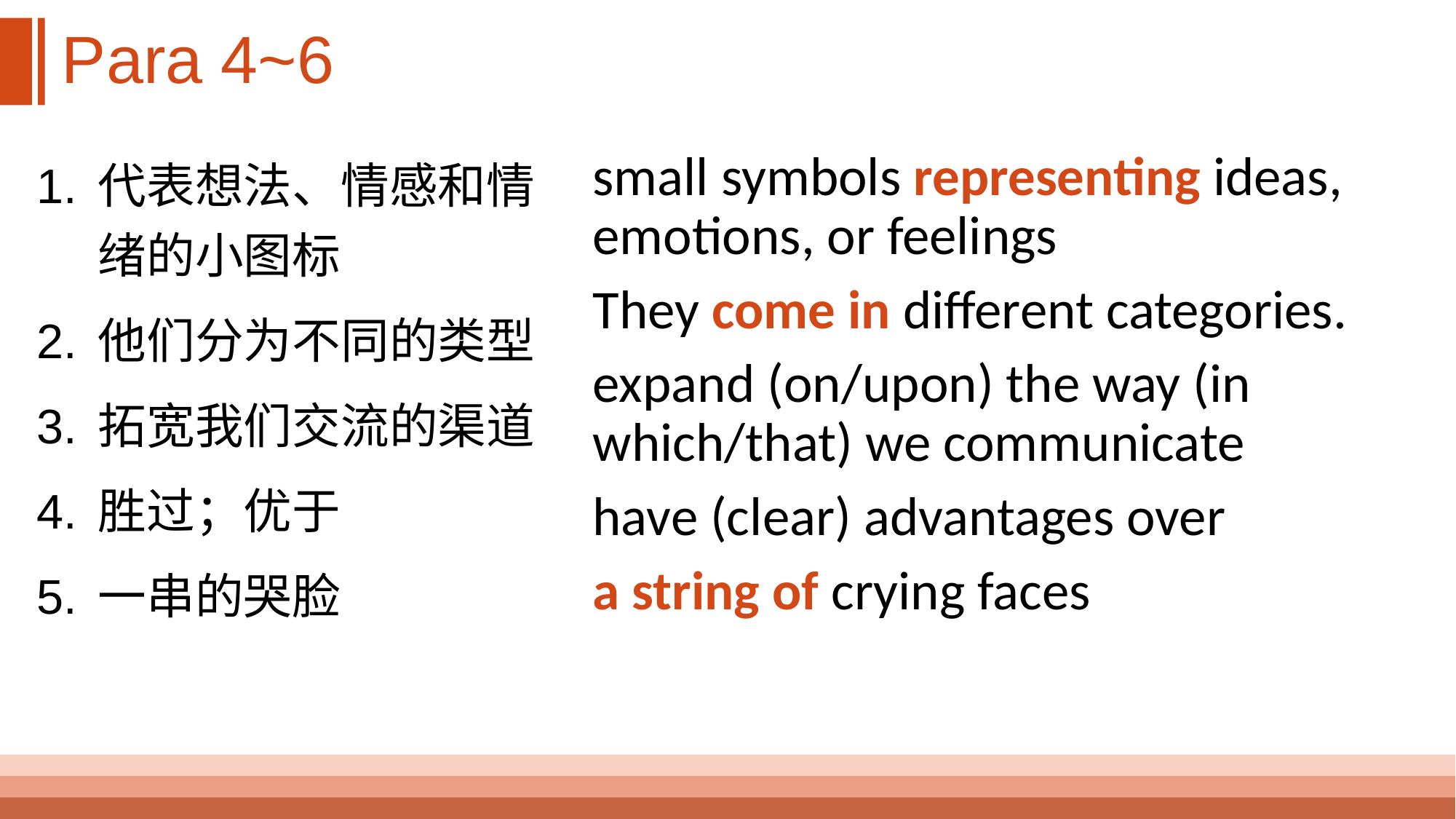

# Para 4~6
代表想法、情感和情绪的小图标
他们分为不同的类型
拓宽我们交流的渠道
胜过；优于
一串的哭脸

small symbols representing ideas, emotions, or feelings
They come in different categories.
expand (on/upon) the way (in which/that) we communicate
have (clear) advantages over
a string of crying faces